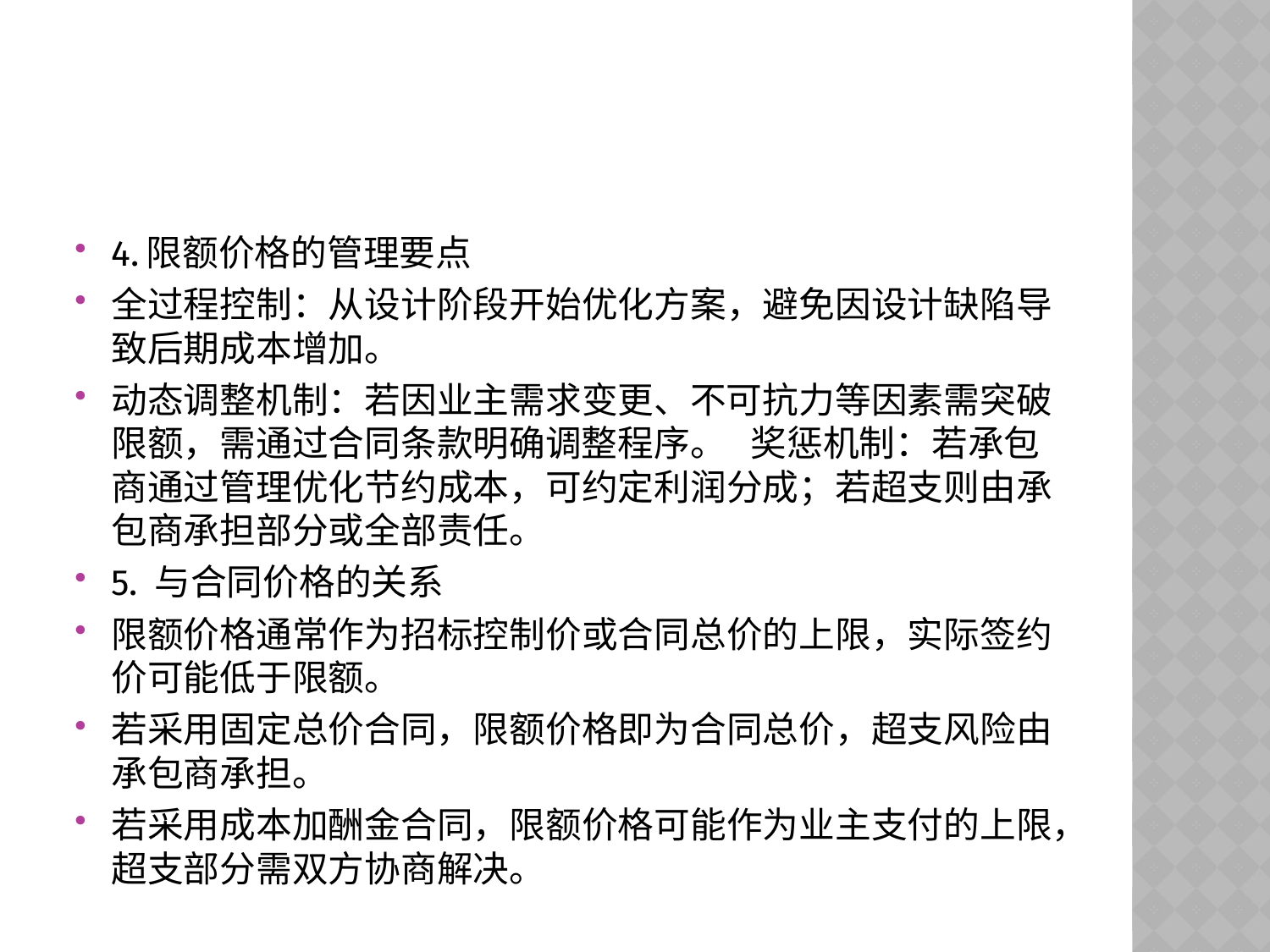

#
4.限额价格的管理要点
全过程控制：从设计阶段开始优化方案，避免因设计缺陷导致后期成本增加。
动态调整机制：若因业主需求变更、不可抗力等因素需突破限额，需通过合同条款明确调整程序。   奖惩机制：若承包商通过管理优化节约成本，可约定利润分成；若超支则由承包商承担部分或全部责任。
5. 与合同价格的关系
限额价格通常作为招标控制价或合同总价的上限，实际签约价可能低于限额。
若采用固定总价合同，限额价格即为合同总价，超支风险由承包商承担。
若采用成本加酬金合同，限额价格可能作为业主支付的上限，超支部分需双方协商解决。